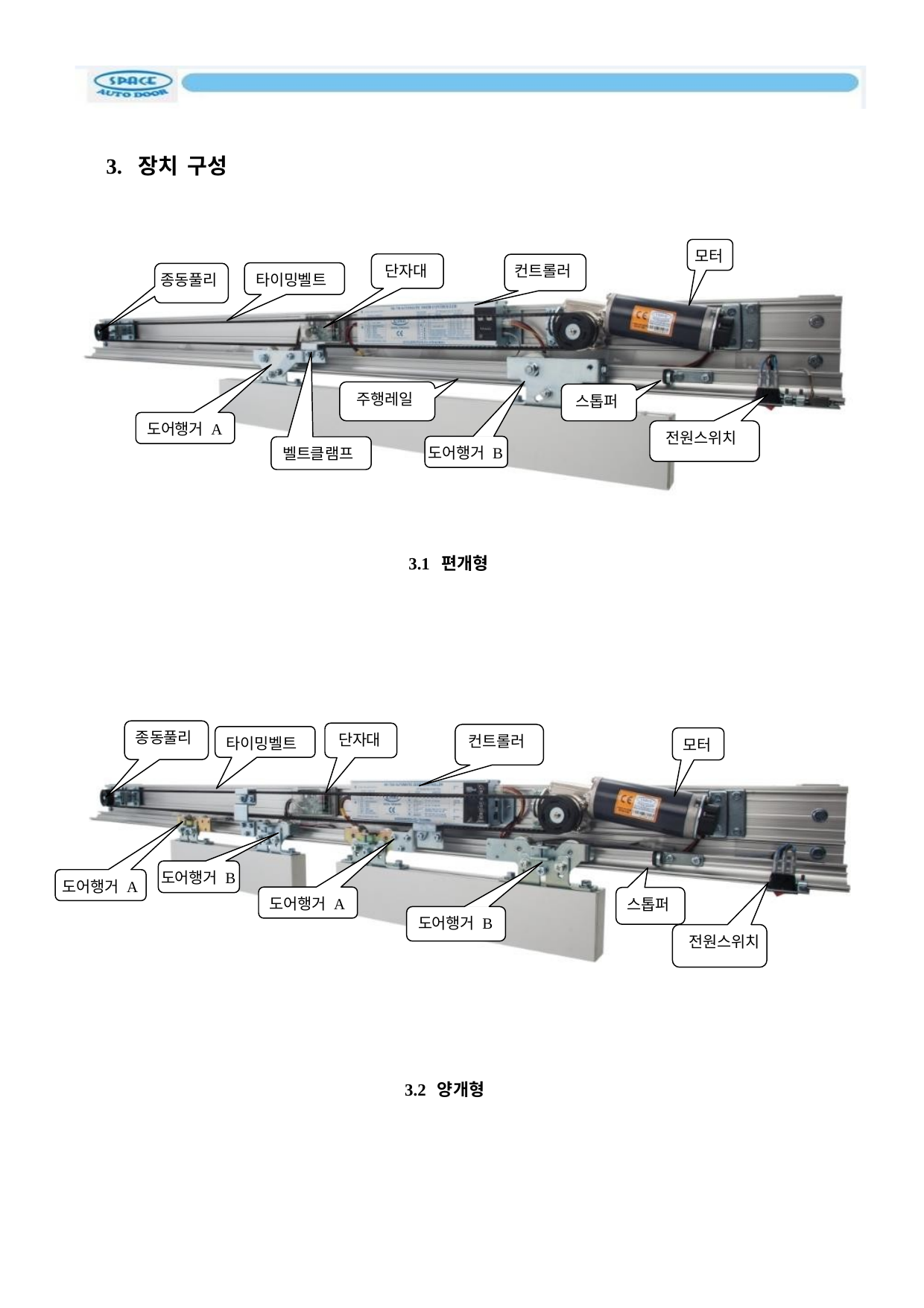

3.  장치 구성

모터

단자대
컨트롤러

타이밍벨트
종동풀리

주행레일
스톱퍼

도어행거 A
전원스위치
도어행거 B
벨트클램프
3.1 편개형

종동풀리
단자대
컨트롤러
타이밍벨트
모터

도어행거 B
도어행거 A

도어행거 A
스톱퍼
도어행거 B
전원스위치
3.2 양개형